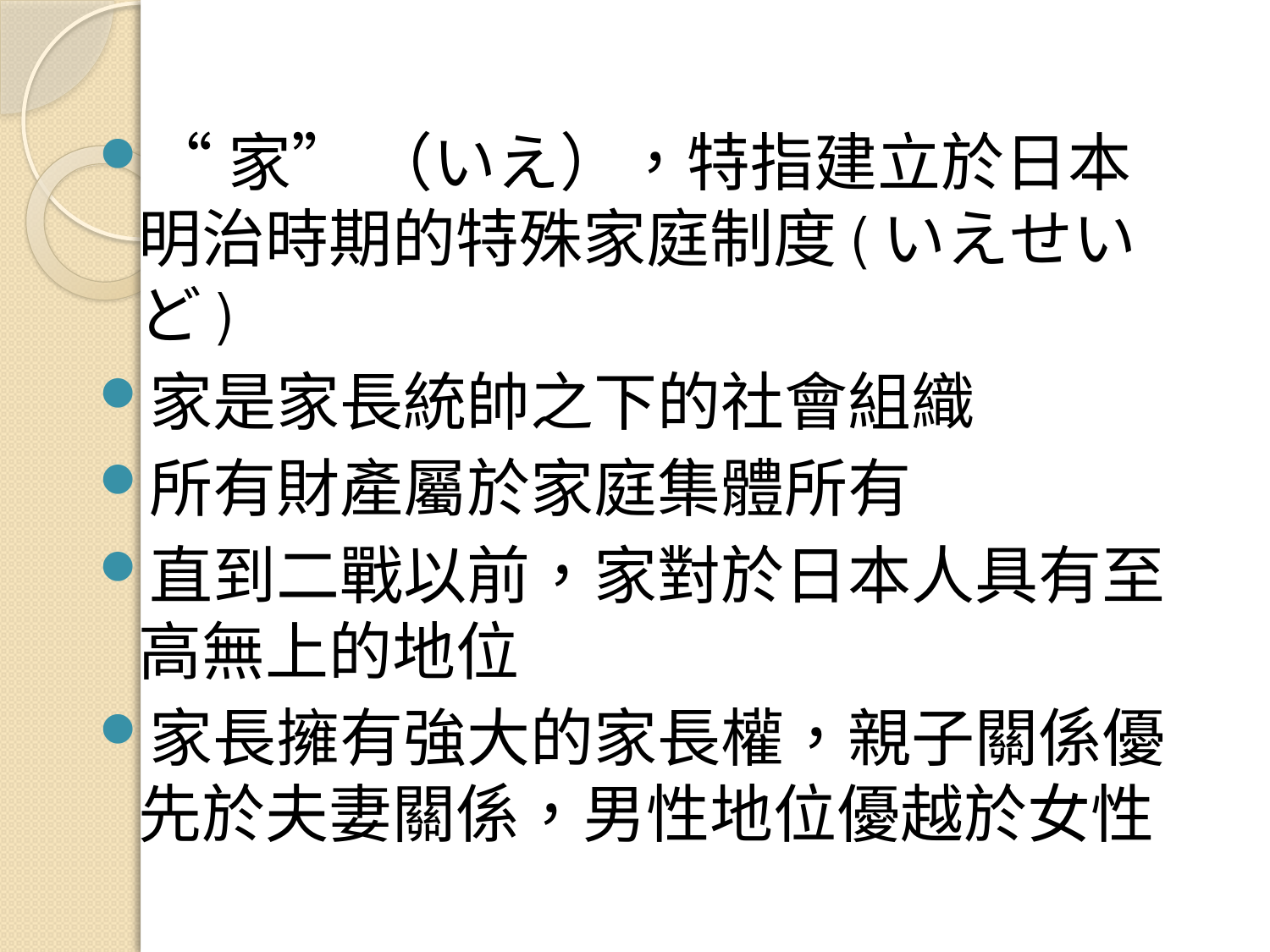

“家” （いえ），特指建立於日本明治時期的特殊家庭制度(いえせいど)
家是家長統帥之下的社會組織
所有財產屬於家庭集體所有
直到二戰以前，家對於日本人具有至高無上的地位
家長擁有強大的家長權，親子關係優先於夫妻關係，男性地位優越於女性